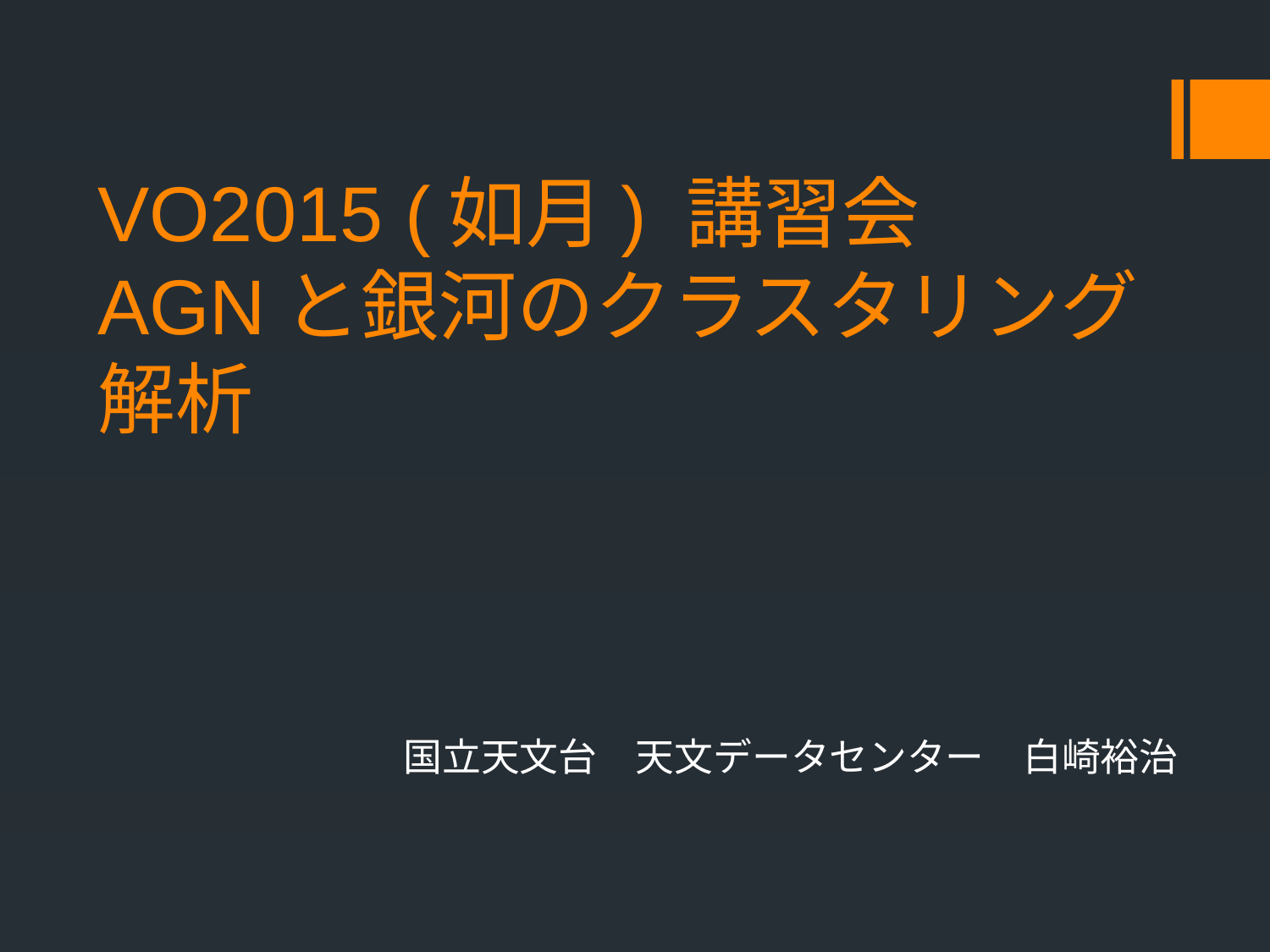

# VO2015 (如月) 講習会 AGNと銀河のクラスタリング解析
国立天文台　天文データセンター　白崎裕治